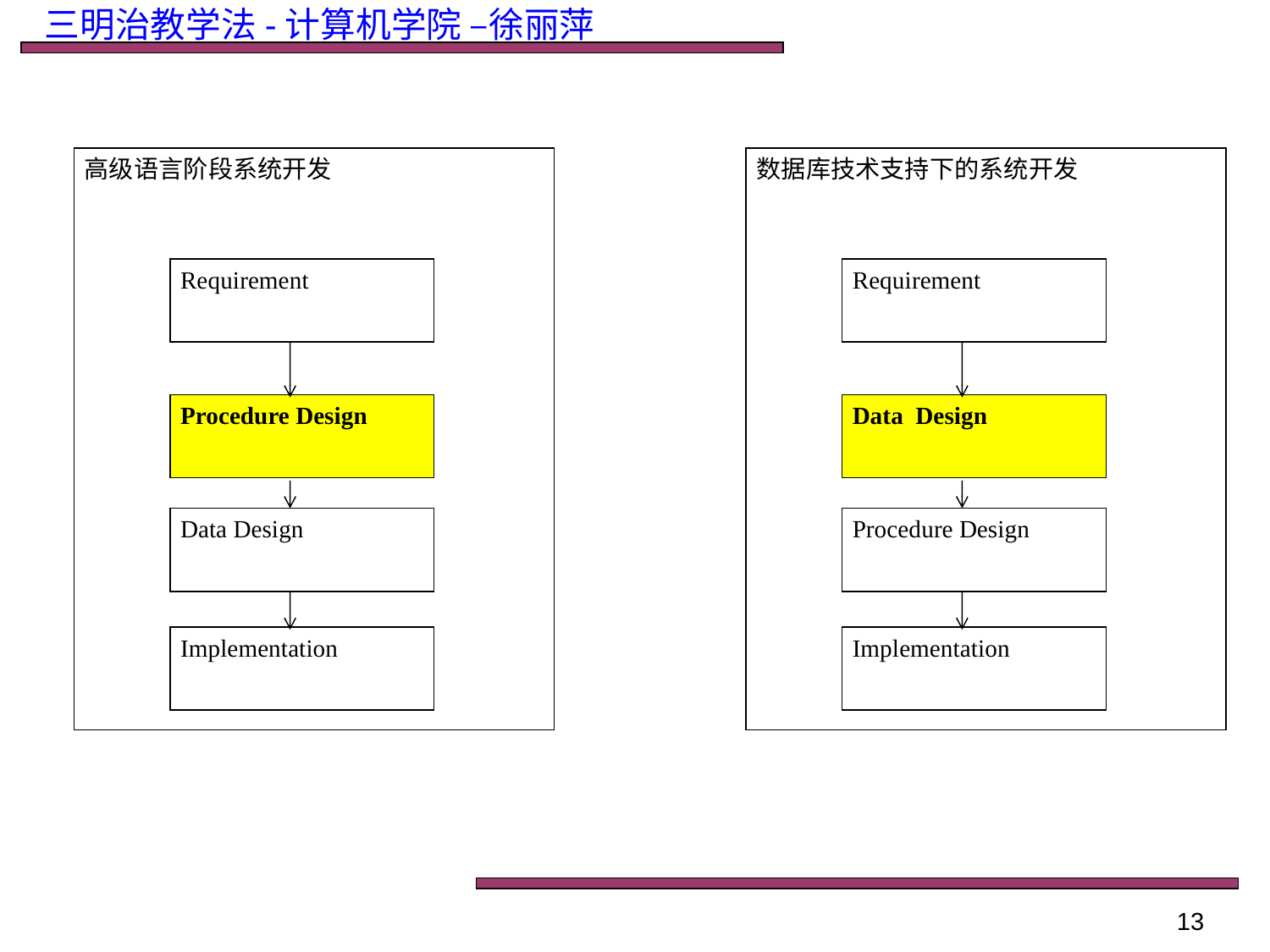

高级语言阶段系统开发

Requirement

Procedure Design

Data Design

Implementation
数据库技术支持下的系统开发
Requirement

Data  Design

Procedure Design

Implementation
13